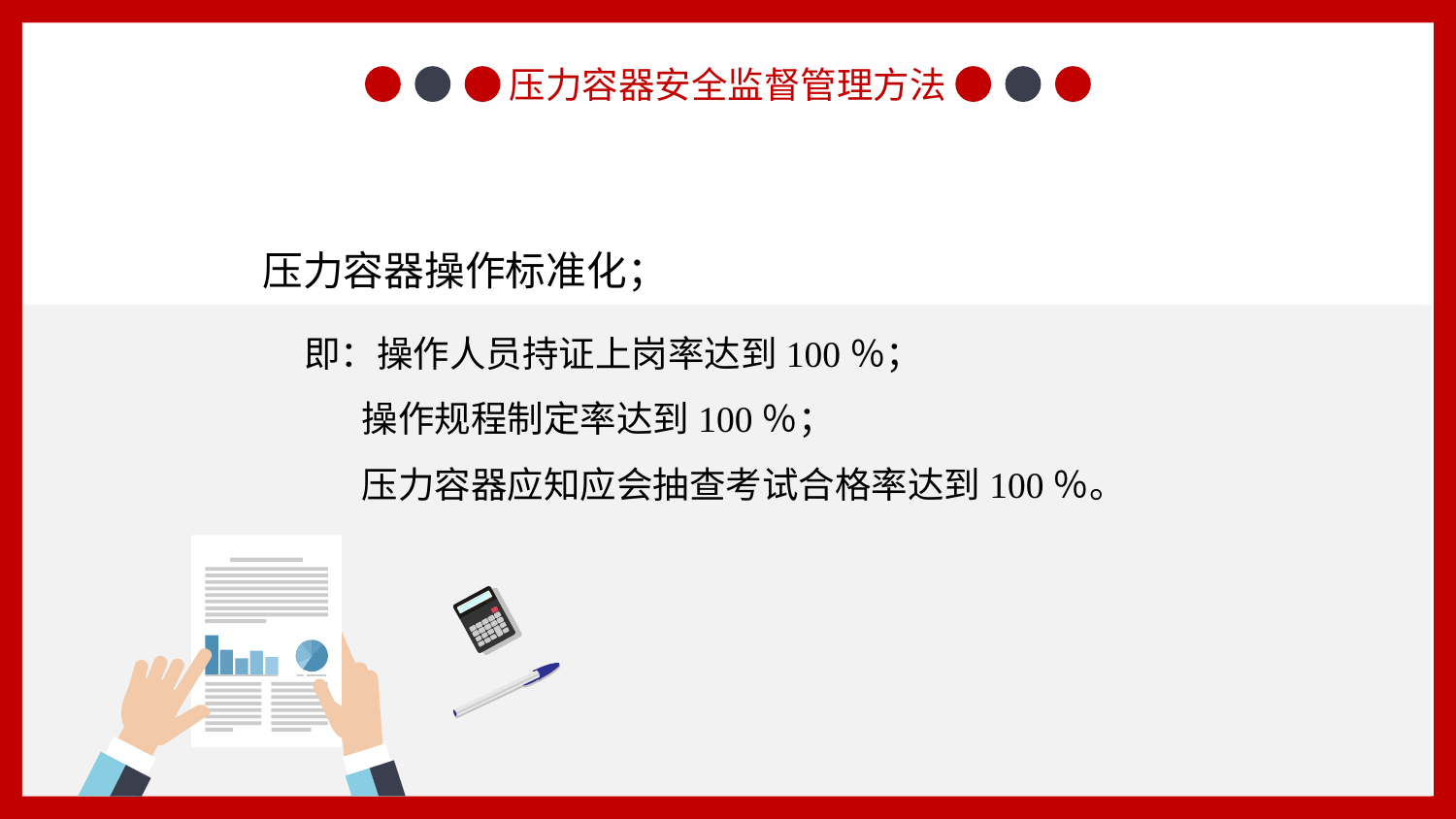

横向到边
               纵向到底
                   不留死角
压力容器安全监督管理方法

压力容器操作标准化；

    即：操作人员持证上岗率达到100％；
           操作规程制定率达到100％；
           压力容器应知应会抽查考试合格率达到100％。